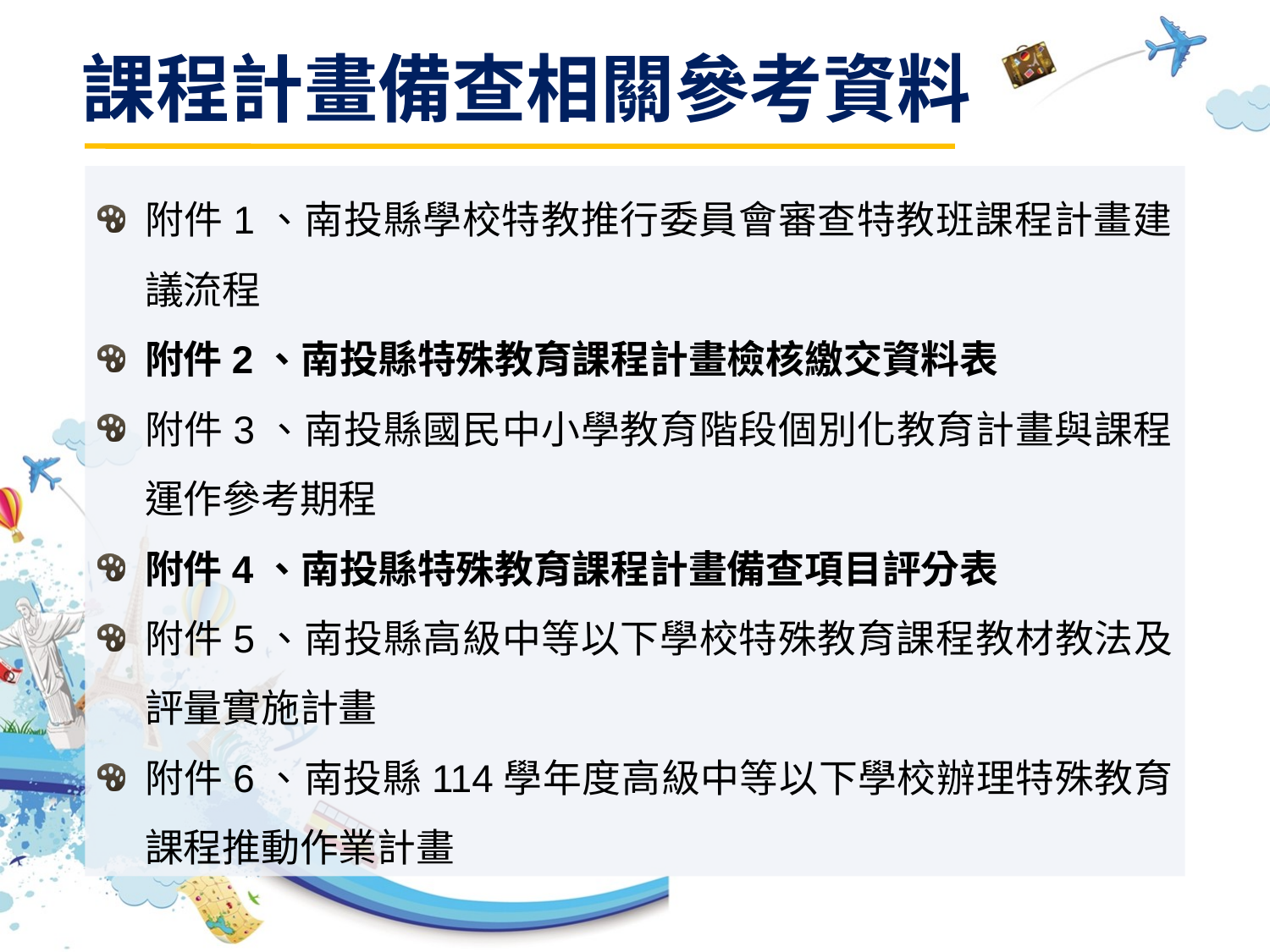

課程計畫備查相關參考資料
附件1、南投縣學校特教推行委員會審查特教班課程計畫建議流程
附件2、南投縣特殊教育課程計畫檢核繳交資料表
附件3、南投縣國民中小學教育階段個別化教育計畫與課程運作參考期程
附件4、南投縣特殊教育課程計畫備查項目評分表
附件5、南投縣高級中等以下學校特殊教育課程教材教法及評量實施計畫
附件6、南投縣114學年度高級中等以下學校辦理特殊教育課程推動作業計畫